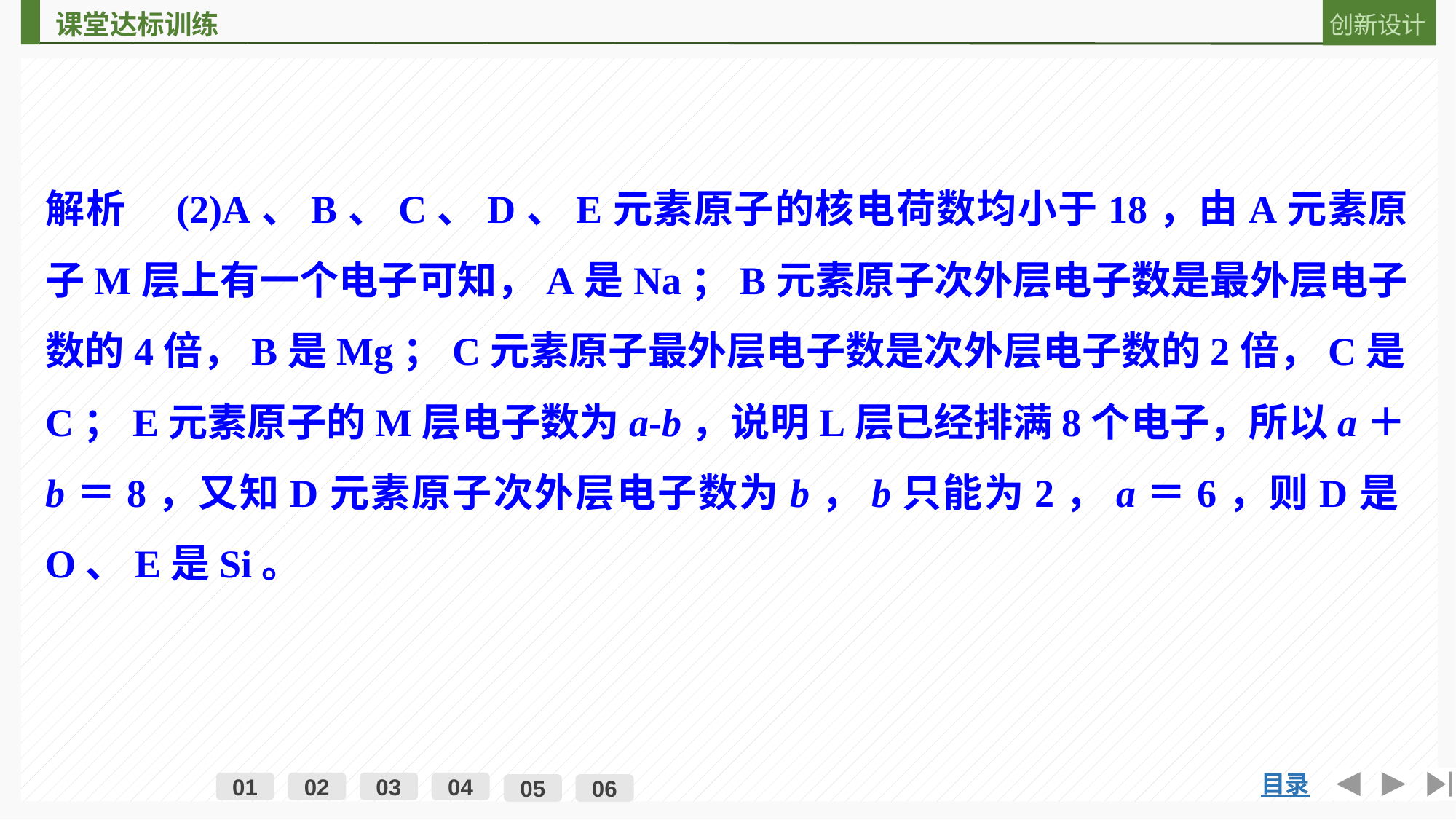

解析　(2)A、B、C、D、E元素原子的核电荷数均小于18，由A元素原子M层上有一个电子可知，A是Na；B元素原子次外层电子数是最外层电子数的4倍，B是Mg；C元素原子最外层电子数是次外层电子数的2倍，C是C；E元素原子的M层电子数为a-b，说明L层已经排满8个电子，所以a＋b＝8，又知D元素原子次外层电子数为b，b只能为2，a＝6，则D是O、E是Si。